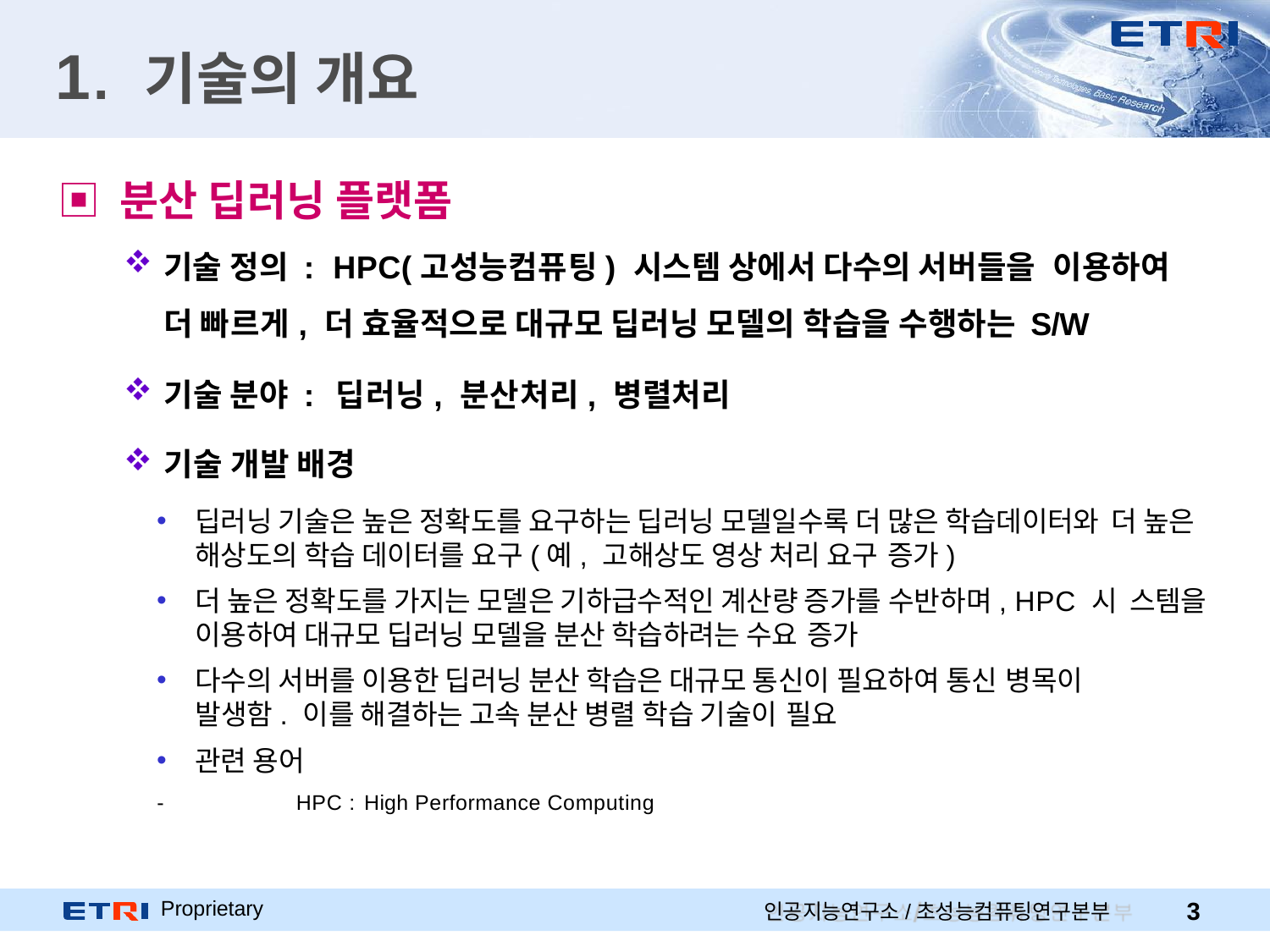

# 1. 기술의 개요
▣ 분산 딥러닝 플랫폼
기술 정의 : HPC(고성능컴퓨팅) 시스템 상에서 다수의 서버들을 이용하여
더 빠르게, 더 효율적으로 대규모 딥러닝 모델의 학습을 수행하는 S/W

기술 분야 : 딥러닝, 분산처리, 병렬처리
기술 개발 배경
딥러닝 기술은 높은 정확도를 요구하는 딥러닝 모델일수록 더 많은 학습데이터와  더 높은 해상도의 학습 데이터를 요구(예, 고해상도 영상 처리 요구 증가)
더 높은 정확도를 가지는 모델은 기하급수적인 계산량 증가를 수반하며, HPC 시  스템을 이용하여 대규모 딥러닝 모델을 분산 학습하려는 수요 증가
다수의 서버를 이용한 딥러닝 분산 학습은 대규모 통신이 필요하여 통신 병목이
발생함. 이를 해결하는 고속 분산 병렬 학습 기술이 필요
관련 용어
-	HPC : High Performance Computing

Proprietary
3
인공지능연구소/초성능컴퓨팅연구본부